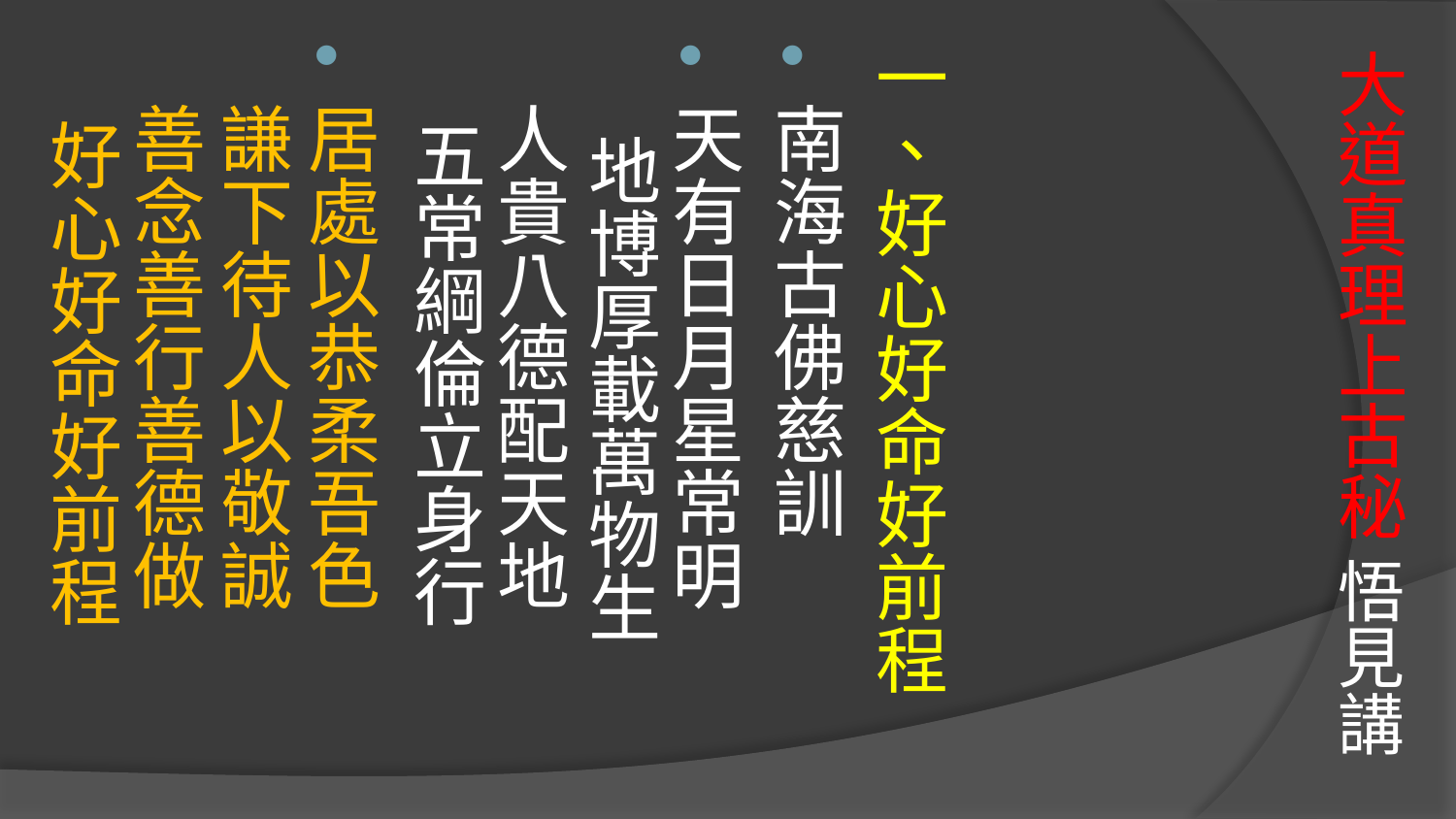

# 大道真理上古秘 悟見講
一、好心好命好前程
南海古佛慈訓
天有日月星常明             地博厚載萬物生
人貴八德配天地            五常綱倫立身行
居處以恭柔吾色           謙下待人以敬誠
善念善行善德做            好心好命好前程